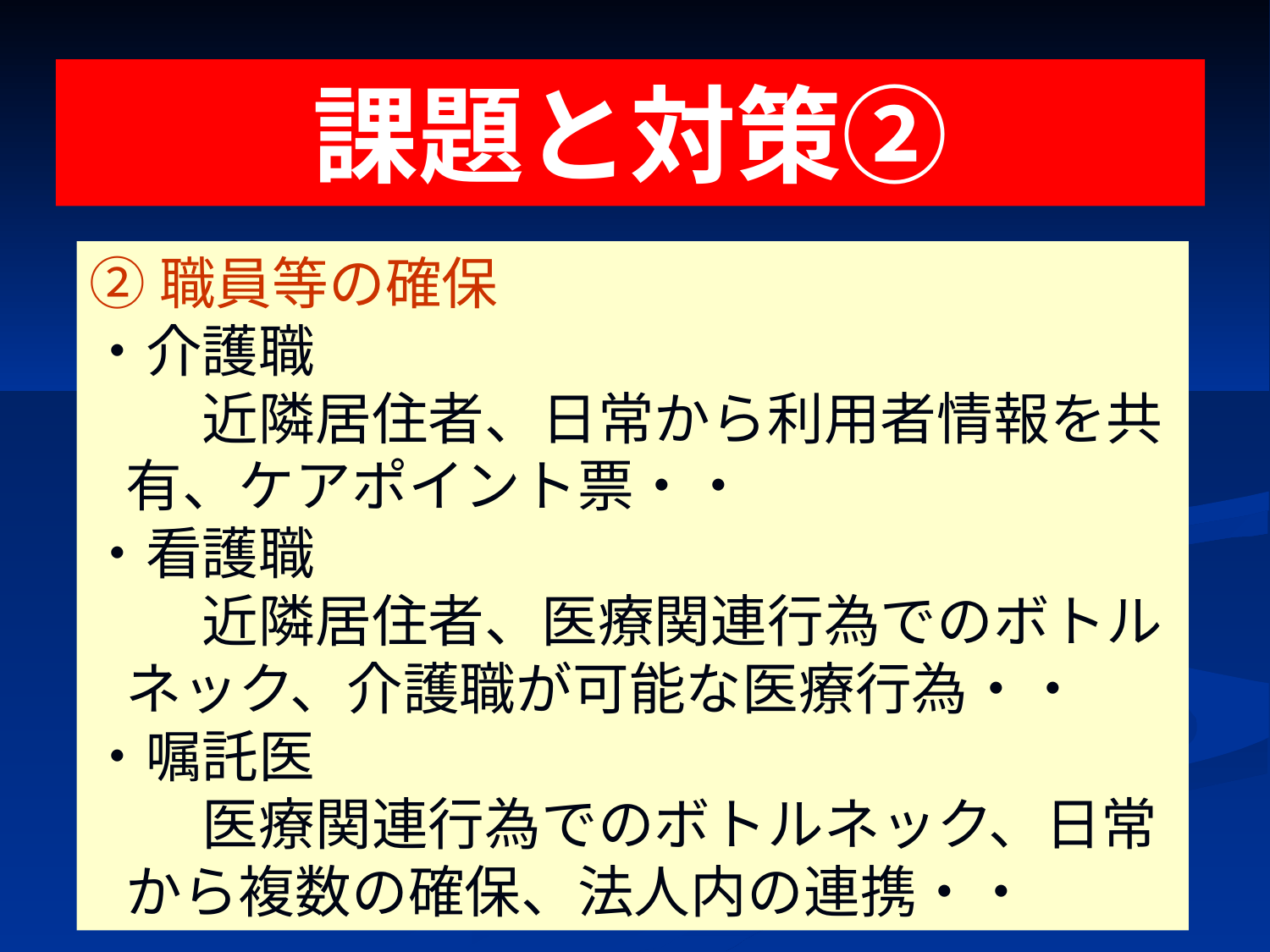

# 課題と対策②
②職員等の確保
・介護職
　　近隣居住者、日常から利用者情報を共有、ケアポイント票・・
・看護職
　　近隣居住者、医療関連行為でのボトルネック、介護職が可能な医療行為・・
・嘱託医
　　医療関連行為でのボトルネック、日常から複数の確保、法人内の連携・・